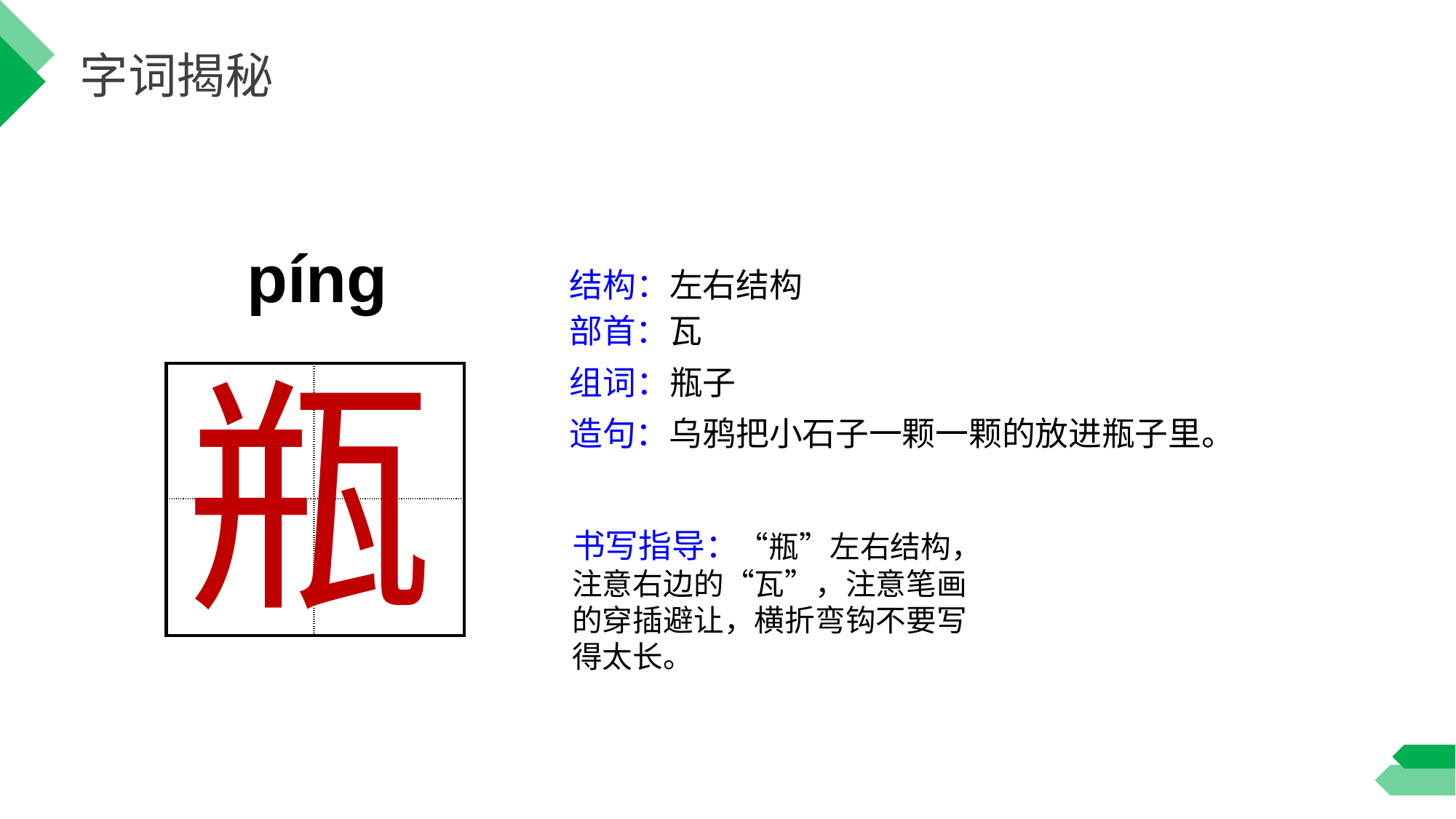

字词揭秘
píng

结构：左右结构
部首：瓦
瓶
组词：瓶子
|  |  |
| --- | --- |
|  |  |
造句：乌鸦把小石子一颗一颗的放进瓶子里。

书写指导：“瓶”左右结构，注意右边的“瓦”，注意笔画的穿插避让，横折弯钩不要写得太长。